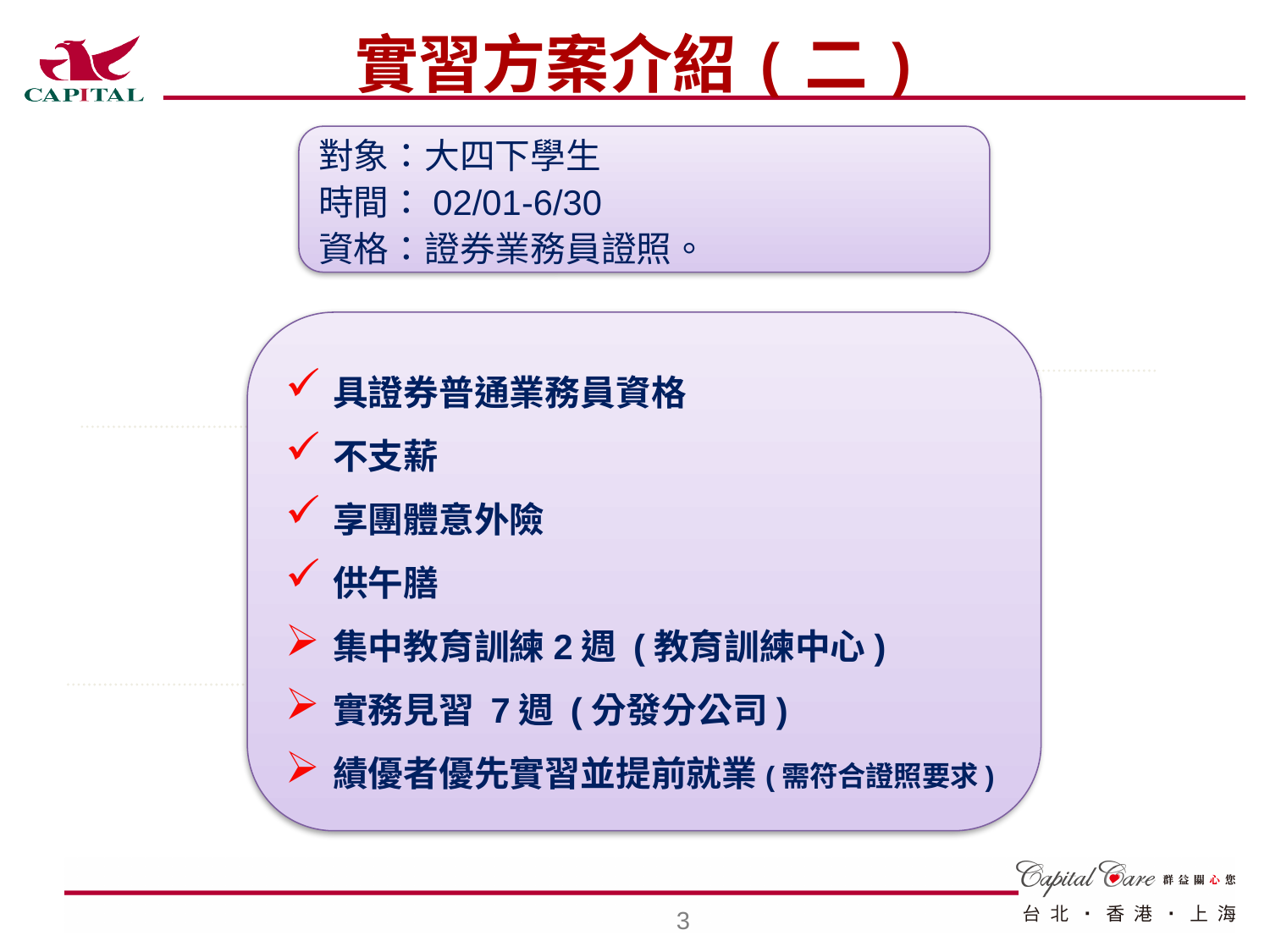

實習方案介紹(二)
對象：大四下學生
時間：02/01-6/30
資格：證券業務員證照。
具證券普通業務員資格
不支薪
享團體意外險
供午膳
集中教育訓練2週 (教育訓練中心)
實務見習 7週 (分發分公司)
績優者優先實習並提前就業(需符合證照要求)

3